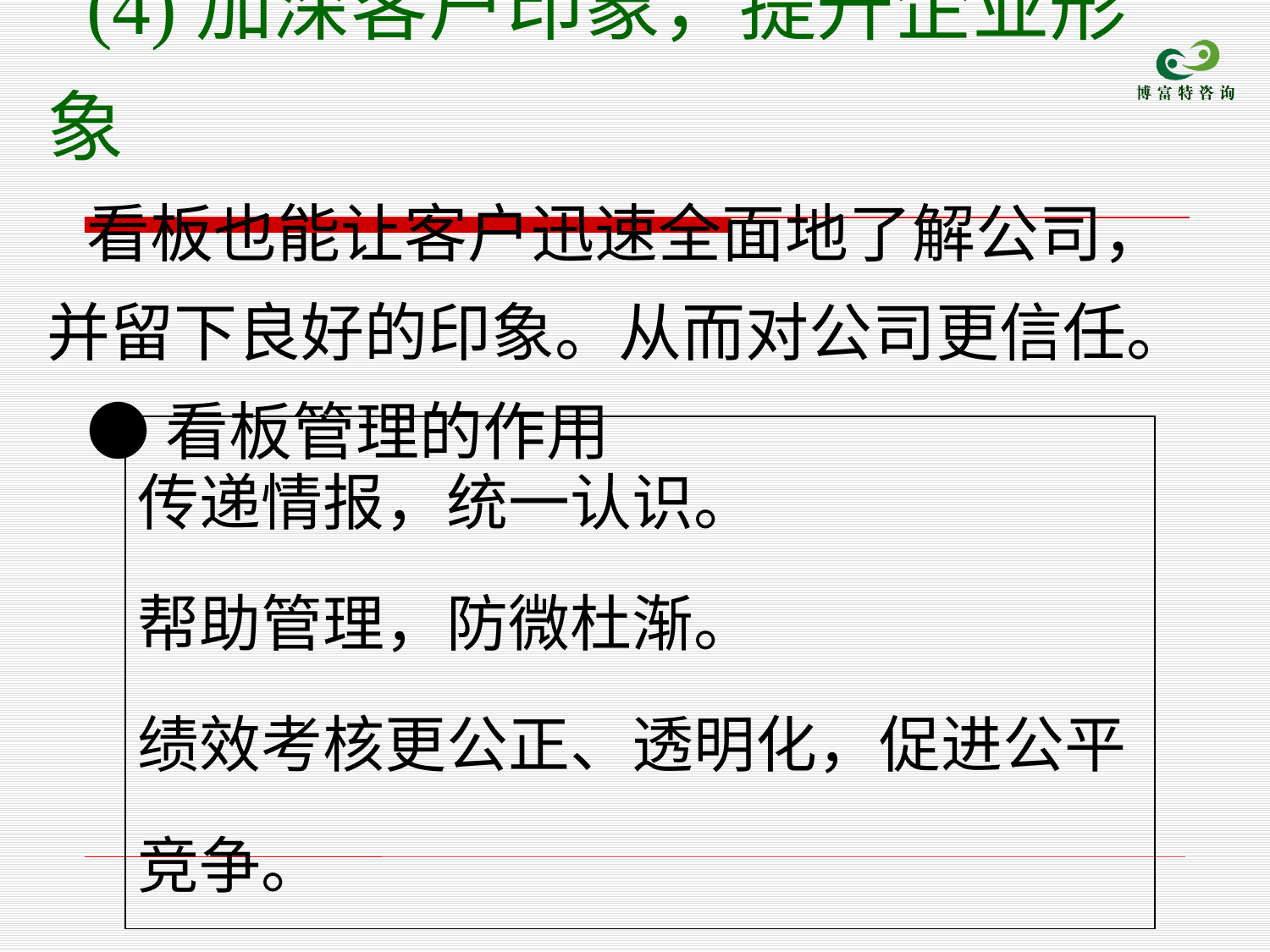

(4)加深客户印象，提升企业形象
看板也能让客户迅速全面地了解公司，并留下良好的印象。从而对公司更信任。
●看板管理的作用
| 传递情报，统一认识。 帮助管理，防微杜渐。 绩效考核更公正、透明化，促进公平竞争。 加强客户印象，提升企业形象。 |
| --- |
497